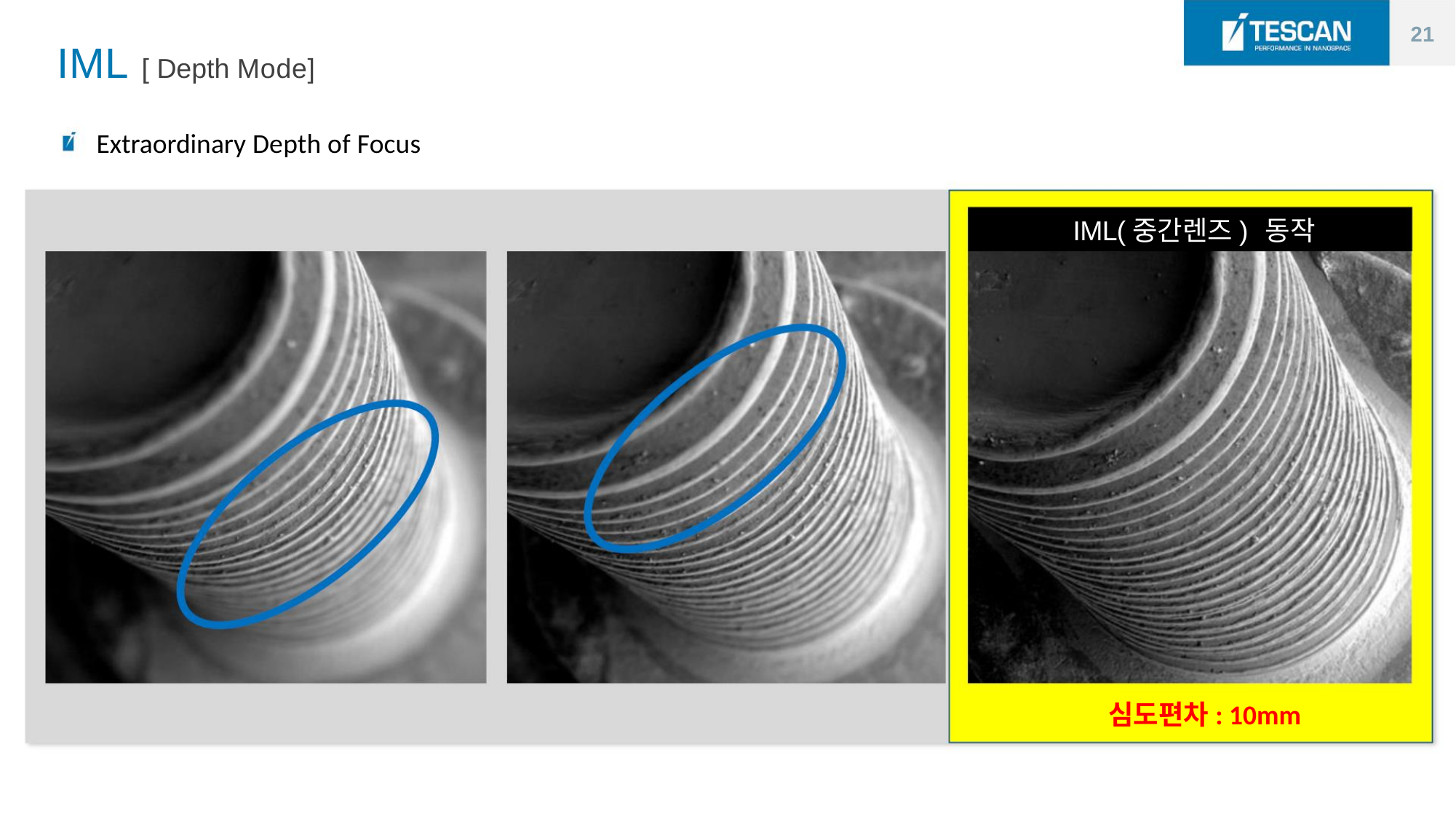

21
IML [ Depth Mode]
Extraordinary Depth of Focus
IML(중간렌즈) 동작
심도편차: 10mm